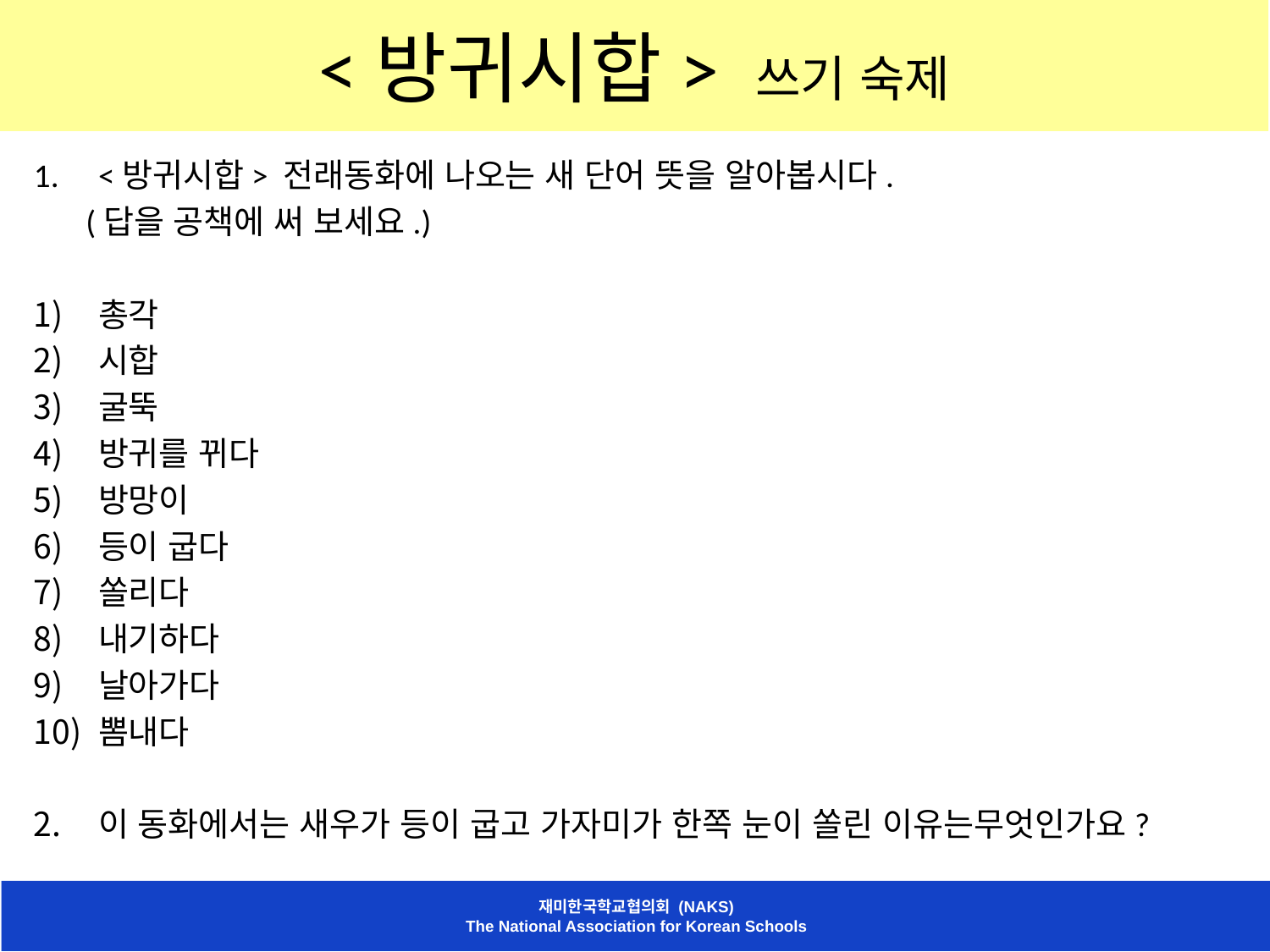

# <방귀시합> 쓰기 숙제
<방귀시합> 전래동화에 나오는 새 단어 뜻을 알아봅시다.
       (답을 공책에 써 보세요.)

총각
시합
굴뚝
방귀를 뀌다
방망이
등이 굽다
쏠리다
내기하다
날아가다
뽐내다

이 동화에서는 새우가 등이 굽고 가자미가 한쪽 눈이 쏠린 이유는무엇인가요?

재미한국학교협의회 (NAKS)
The National Association for Korean Schools